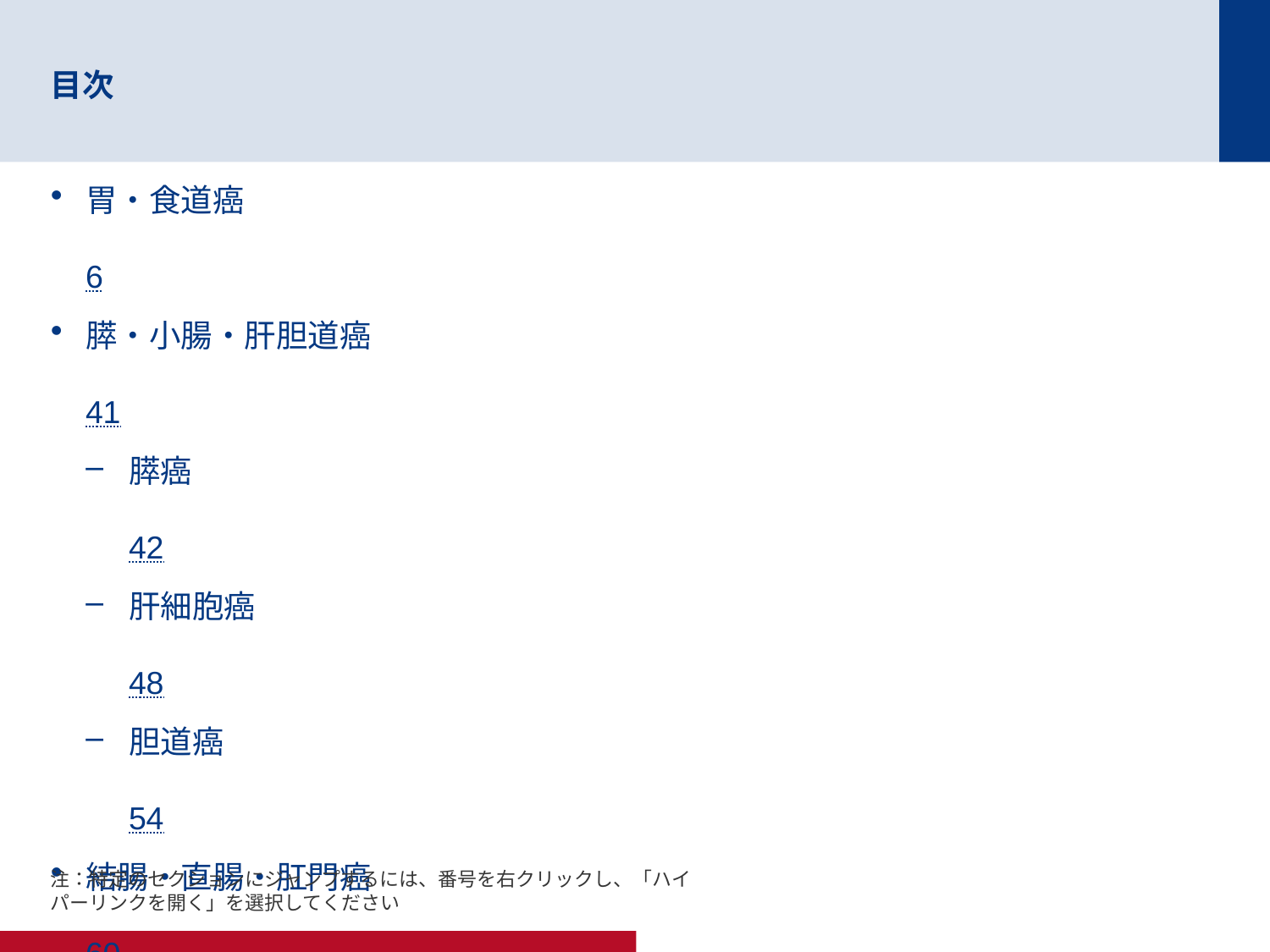

# 目次
胃・食道癌	6
膵・小腸・肝胆道癌	41
膵癌	42
肝細胞癌	48
胆道癌	54
結腸・直腸・肛門癌	60
注：特定のセクションにジャンプするには、番号を右クリックし、「ハイパーリンクを開く」を選択してください